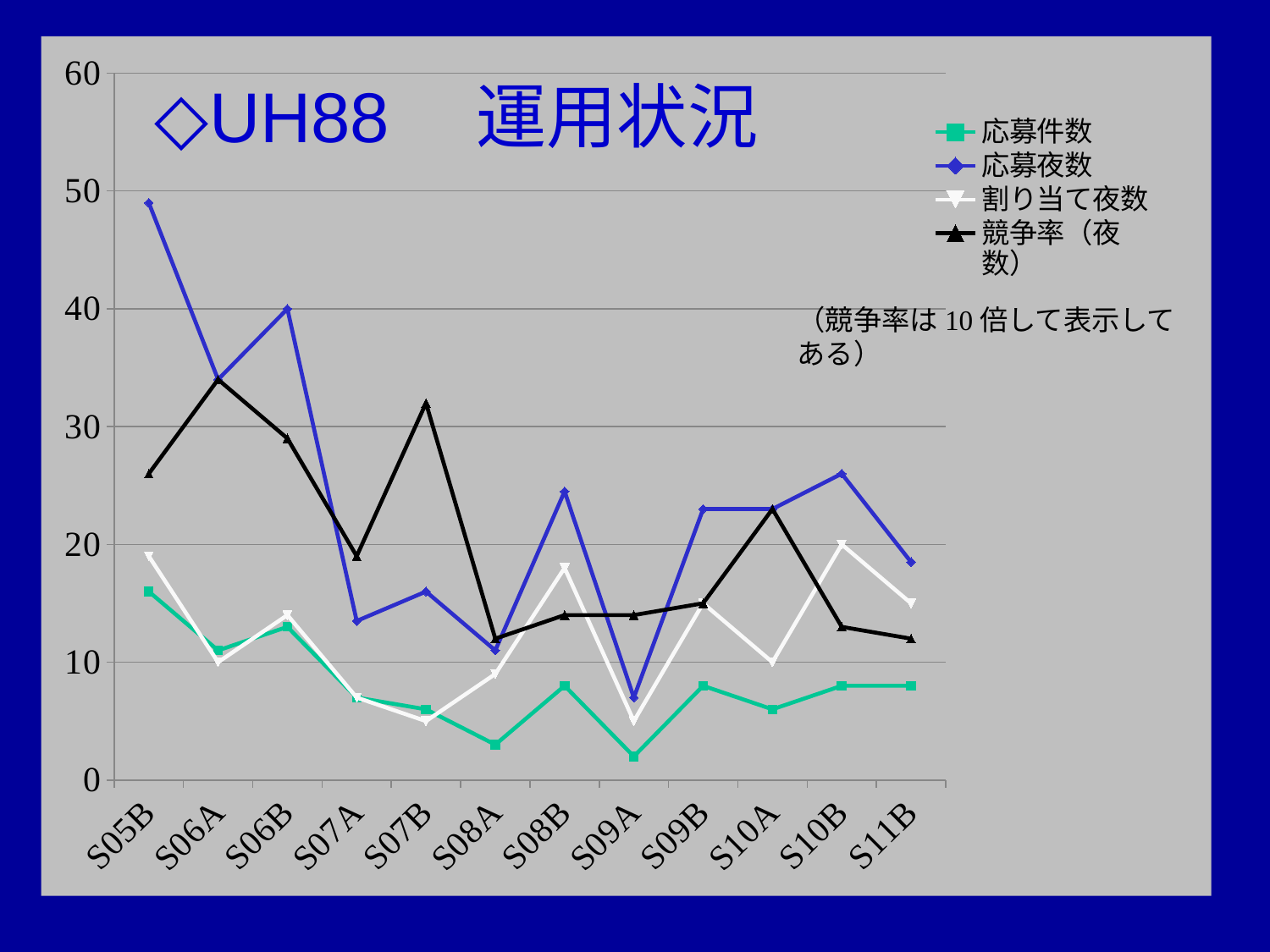

### Chart

| Category | 応募件数 | 応募夜数 | 割り当て夜数 | 競争率（夜数） |
|---|---|---|---|---|
| S05B | 16.0 | 49.0 | 19.0 | 26.0 |
| S06A | 11.0 | 34.0 | 10.0 | 34.0 |
| S06B | 13.0 | 40.0 | 14.0 | 29.0 |
| S07A | 7.0 | 13.5 | 7.0 | 19.0 |
| S07B | 6.0 | 16.0 | 5.0 | 32.0 |
| S08A | 3.0 | 11.0 | 9.0 | 12.0 |
| S08B | 8.0 | 24.5 | 18.0 | 14.0 |
| S09A | 2.0 | 7.0 | 5.0 | 14.0 |
| S09B | 8.0 | 23.0 | 15.0 | 15.0 |
| S10A | 6.0 | 23.0 | 10.0 | 23.0 |
| S10B | 8.0 | 26.0 | 20.0 | 13.0 |
| S11B | 8.0 | 18.5 | 15.0 | 12.0 |
◇UH88　運用状況
（競争率は10倍して表示してある）